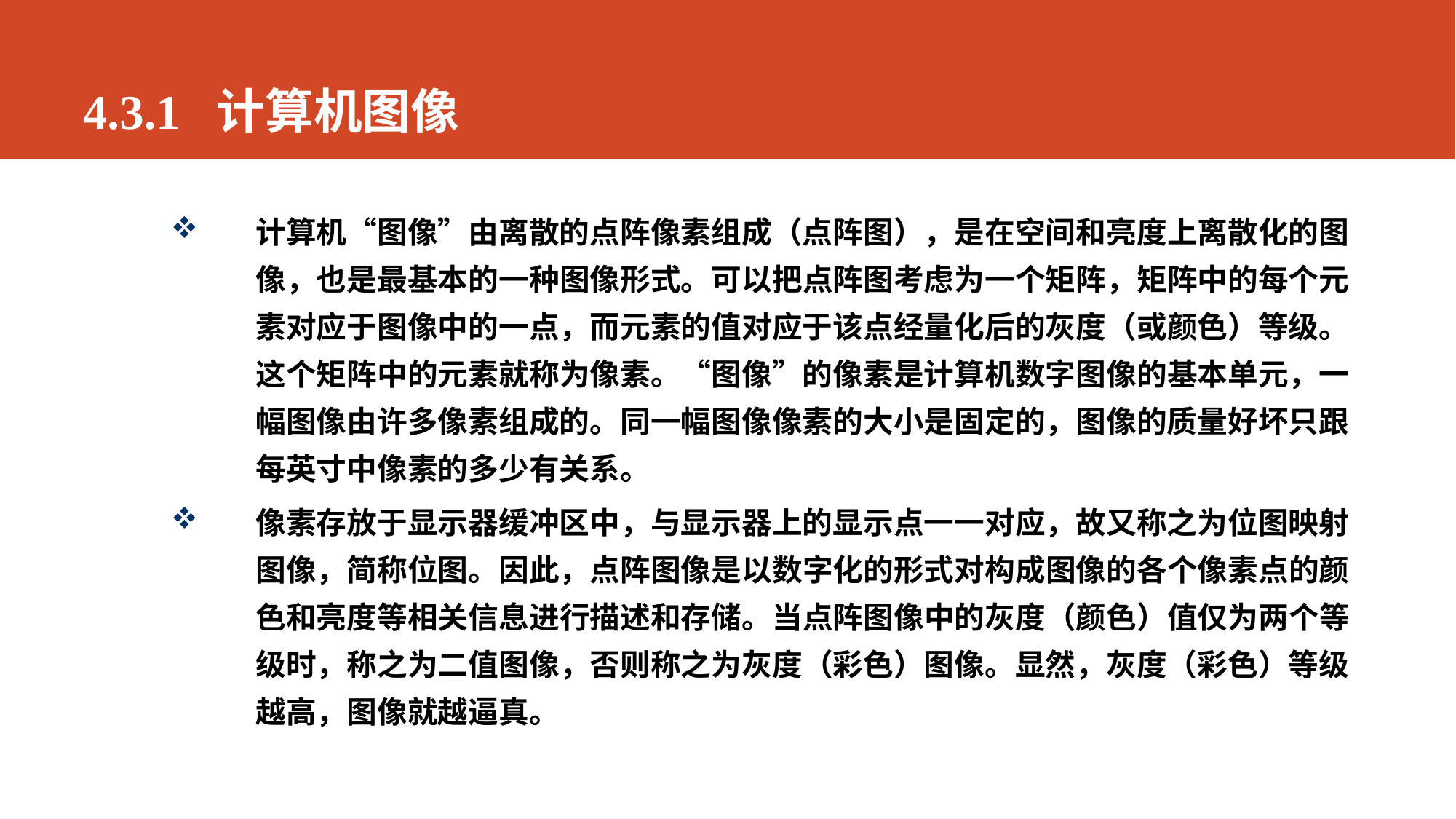

# 4.3.1  计算机图像
计算机“图像”由离散的点阵像素组成（点阵图），是在空间和亮度上离散化的图像，也是最基本的一种图像形式。可以把点阵图考虑为一个矩阵，矩阵中的每个元素对应于图像中的一点，而元素的值对应于该点经量化后的灰度（或颜色）等级。这个矩阵中的元素就称为像素。“图像”的像素是计算机数字图像的基本单元，一幅图像由许多像素组成的。同一幅图像像素的大小是固定的，图像的质量好坏只跟每英寸中像素的多少有关系。
像素存放于显示器缓冲区中，与显示器上的显示点一一对应，故又称之为位图映射图像，简称位图。因此，点阵图像是以数字化的形式对构成图像的各个像素点的颜色和亮度等相关信息进行描述和存储。当点阵图像中的灰度（颜色）值仅为两个等级时，称之为二值图像，否则称之为灰度（彩色）图像。显然，灰度（彩色）等级越高，图像就越逼真。